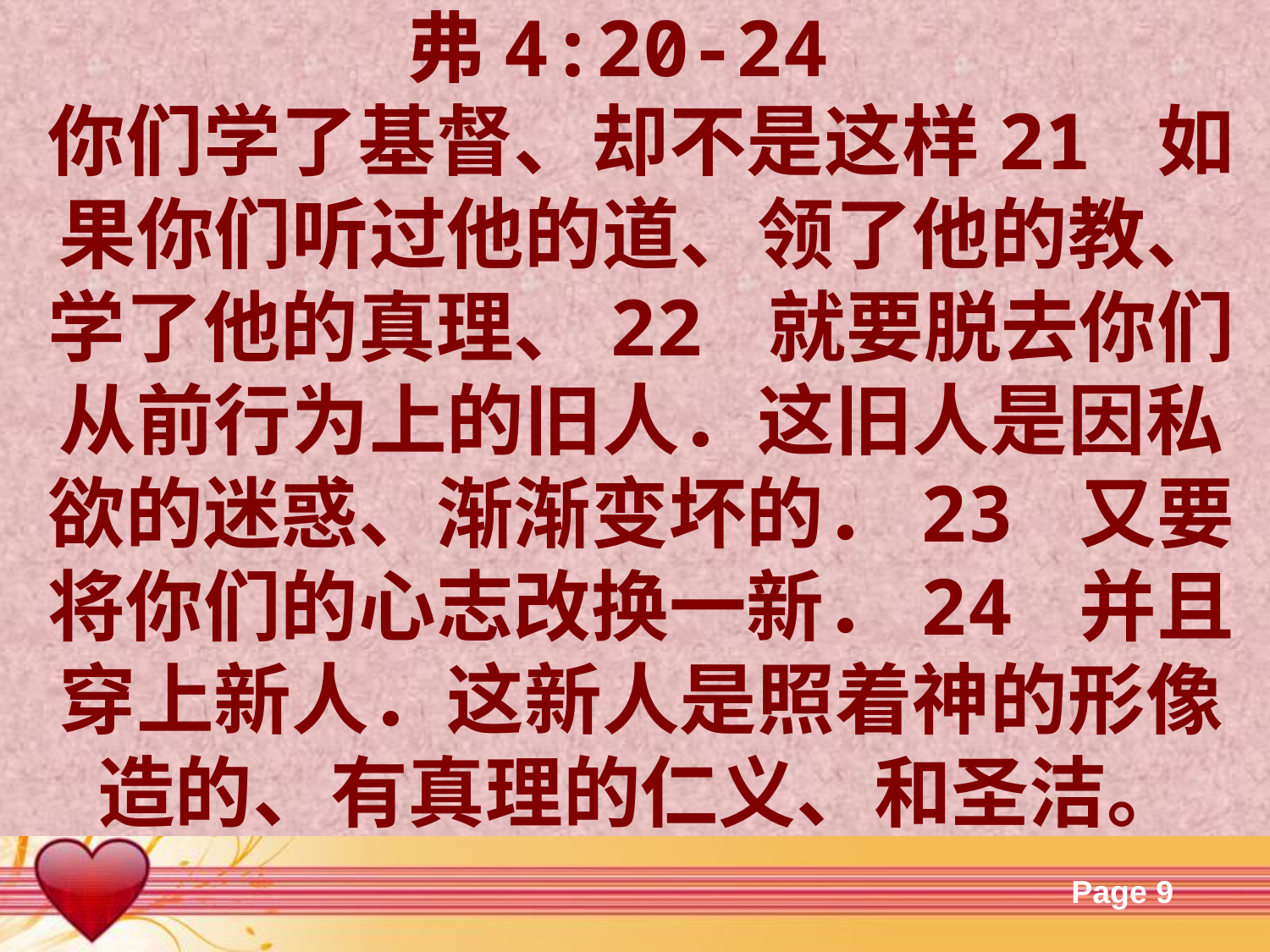

弗4:20-24
你们学了基督、却不是这样21 如果你们听过他的道、领了他的教、学了他的真理、22 就要脱去你们从前行为上的旧人．这旧人是因私欲的迷惑、渐渐变坏的．23 又要将你们的心志改换一新．24 并且穿上新人．这新人是照着神的形像造的、有真理的仁义、和圣洁。